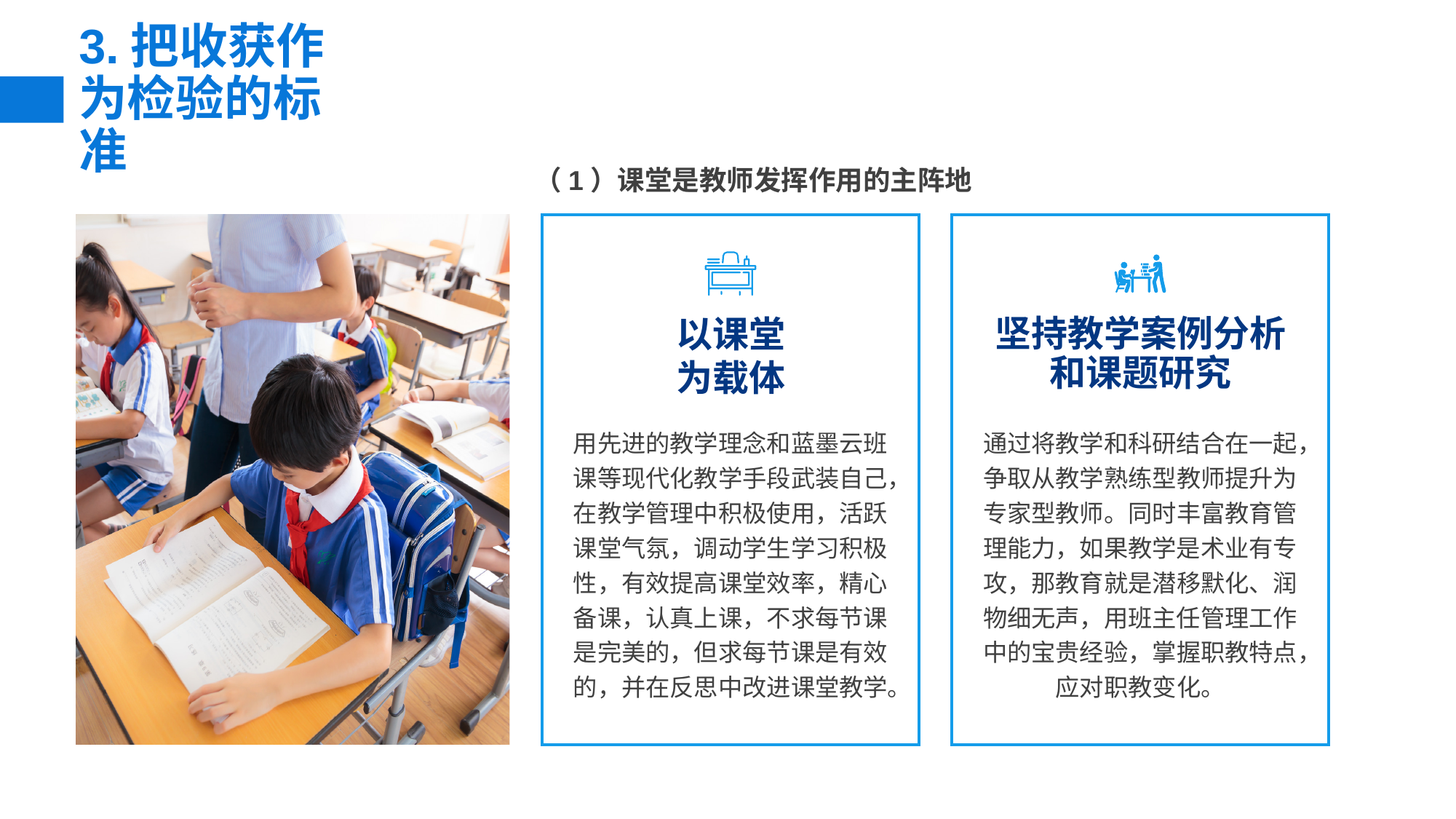

3.把收获作为检验的标准
（1）课堂是教师发挥作用的主阵地

以课堂
为载体
坚持教学案例分析和课题研究
用先进的教学理念和蓝墨云班课等现代化教学手段武装自己，在教学管理中积极使用，活跃课堂气氛，调动学生学习积极性，有效提高课堂效率，精心备课，认真上课，不求每节课是完美的，但求每节课是有效的，并在反思中改进课堂教学。
通过将教学和科研结合在一起，争取从教学熟练型教师提升为专家型教师。同时丰富教育管理能力，如果教学是术业有专攻，那教育就是潜移默化、润物细无声，用班主任管理工作中的宝贵经验，掌握职教特点，应对职教变化。